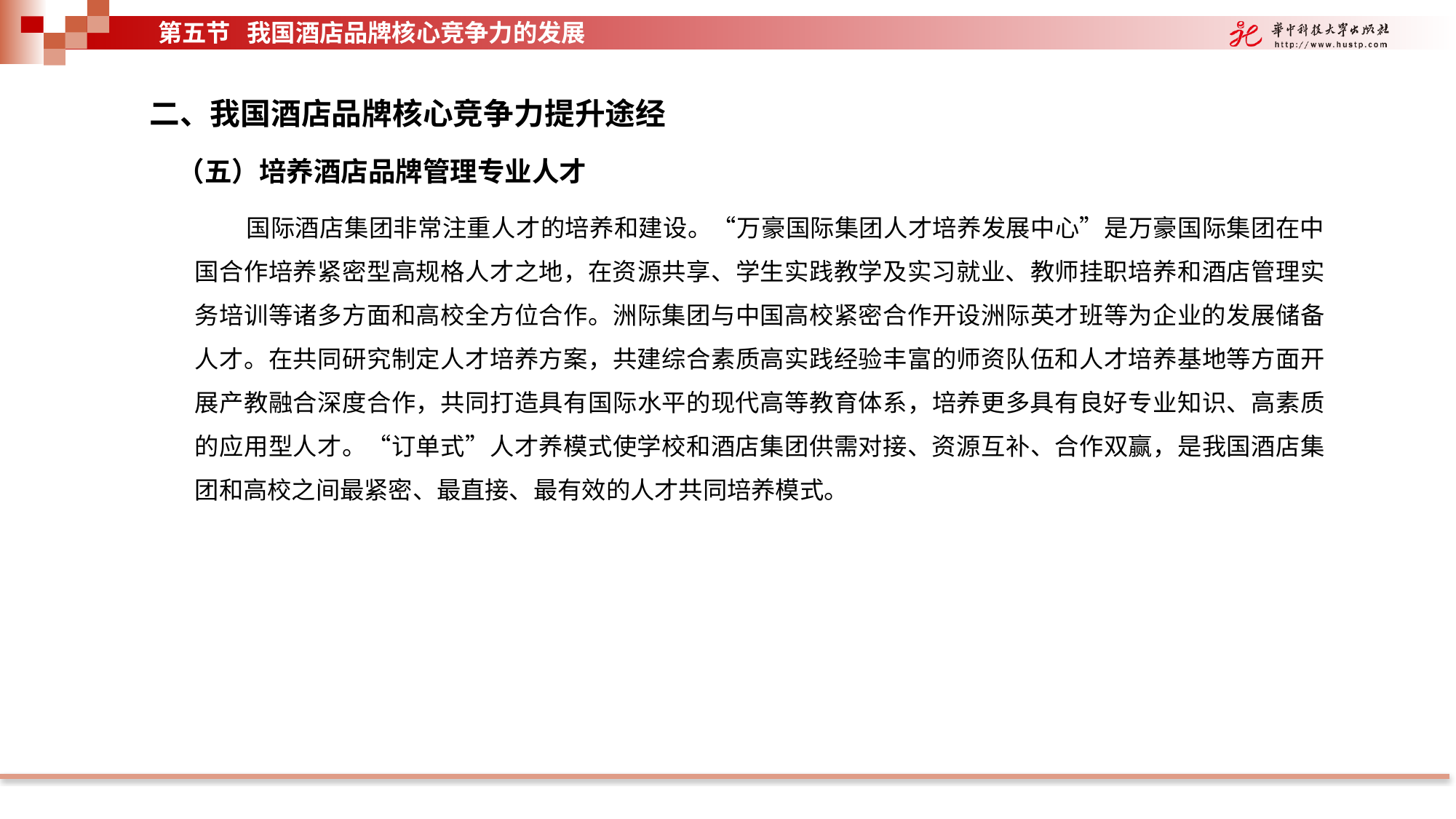

第五节   我国酒店品牌核心竞争力的发展
二、我国酒店品牌核心竞争力提升途经
（五）培养酒店品牌管理专业人才
国际酒店集团非常注重人才的培养和建设。“万豪国际集团人才培养发展中心”是万豪国际集团在中国合作培养紧密型高规格人才之地，在资源共享、学生实践教学及实习就业、教师挂职培养和酒店管理实务培训等诸多方面和高校全方位合作。洲际集团与中国高校紧密合作开设洲际英才班等为企业的发展储备人才。在共同研究制定人才培养方案，共建综合素质高实践经验丰富的师资队伍和人才培养基地等方面开展产教融合深度合作，共同打造具有国际水平的现代高等教育体系，培养更多具有良好专业知识、高素质的应用型人才。“订单式”人才养模式使学校和酒店集团供需对接、资源互补、合作双赢，是我国酒店集团和高校之间最紧密、最直接、最有效的人才共同培养模式。